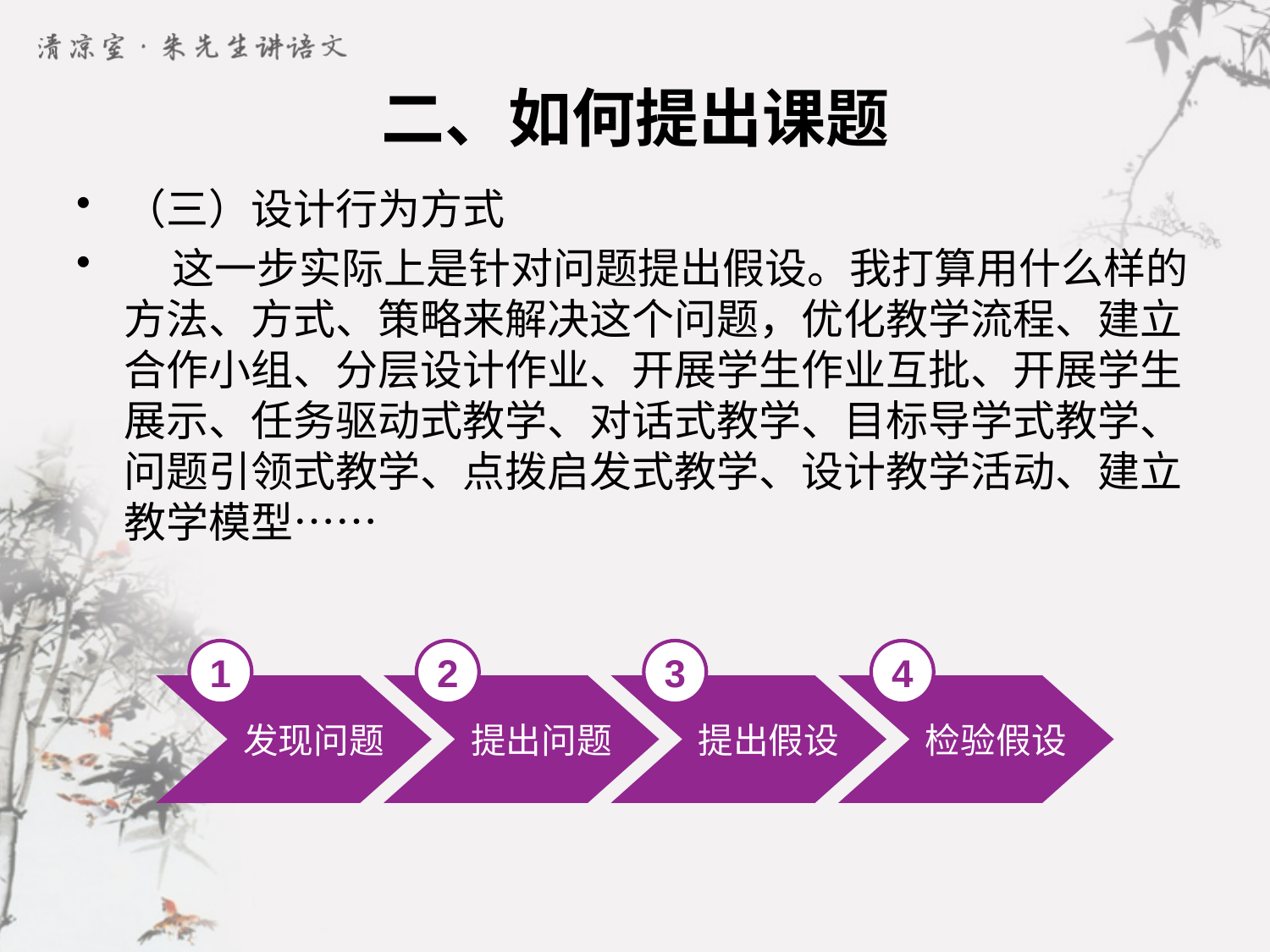

# 二、如何提出课题
（三）设计行为方式
    这一步实际上是针对问题提出假设。我打算用什么样的方法、方式、策略来解决这个问题，优化教学流程、建立合作小组、分层设计作业、开展学生作业互批、开展学生展示、任务驱动式教学、对话式教学、目标导学式教学、问题引领式教学、点拨启发式教学、设计教学活动、建立教学模型……
1
2
3
4
发现问题
提出问题
提出假设
检验假设